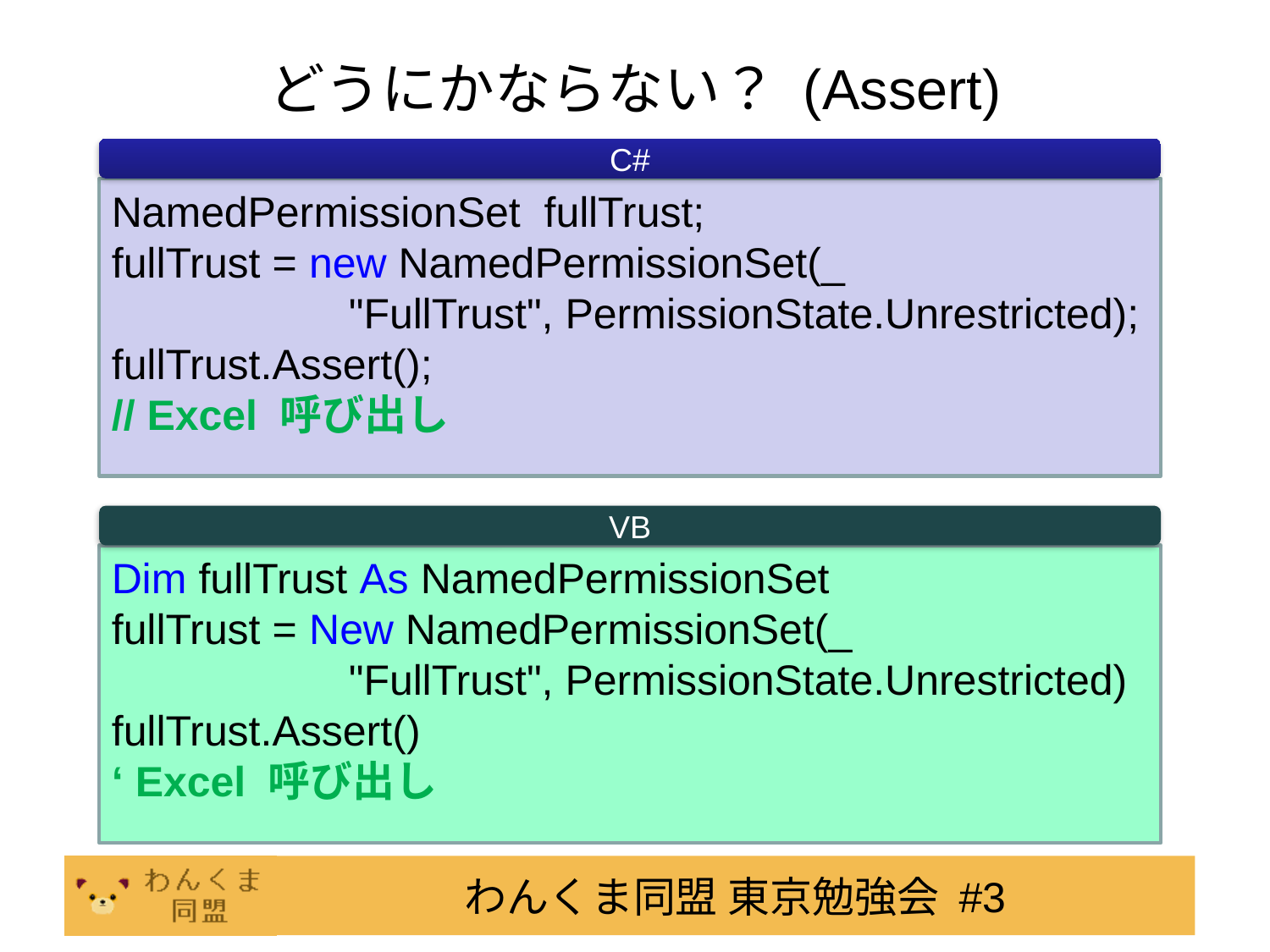

どうにかならない？ (Assert)
C#
NamedPermissionSet  fullTrust;
fullTrust = new NamedPermissionSet(_
                    "FullTrust", PermissionState.Unrestricted);
fullTrust.Assert();
// Excel 呼び出し
VB
Dim fullTrust As NamedPermissionSet
fullTrust = New NamedPermissionSet(_
                    "FullTrust", PermissionState.Unrestricted)
fullTrust.Assert()
‘ Excel 呼び出し